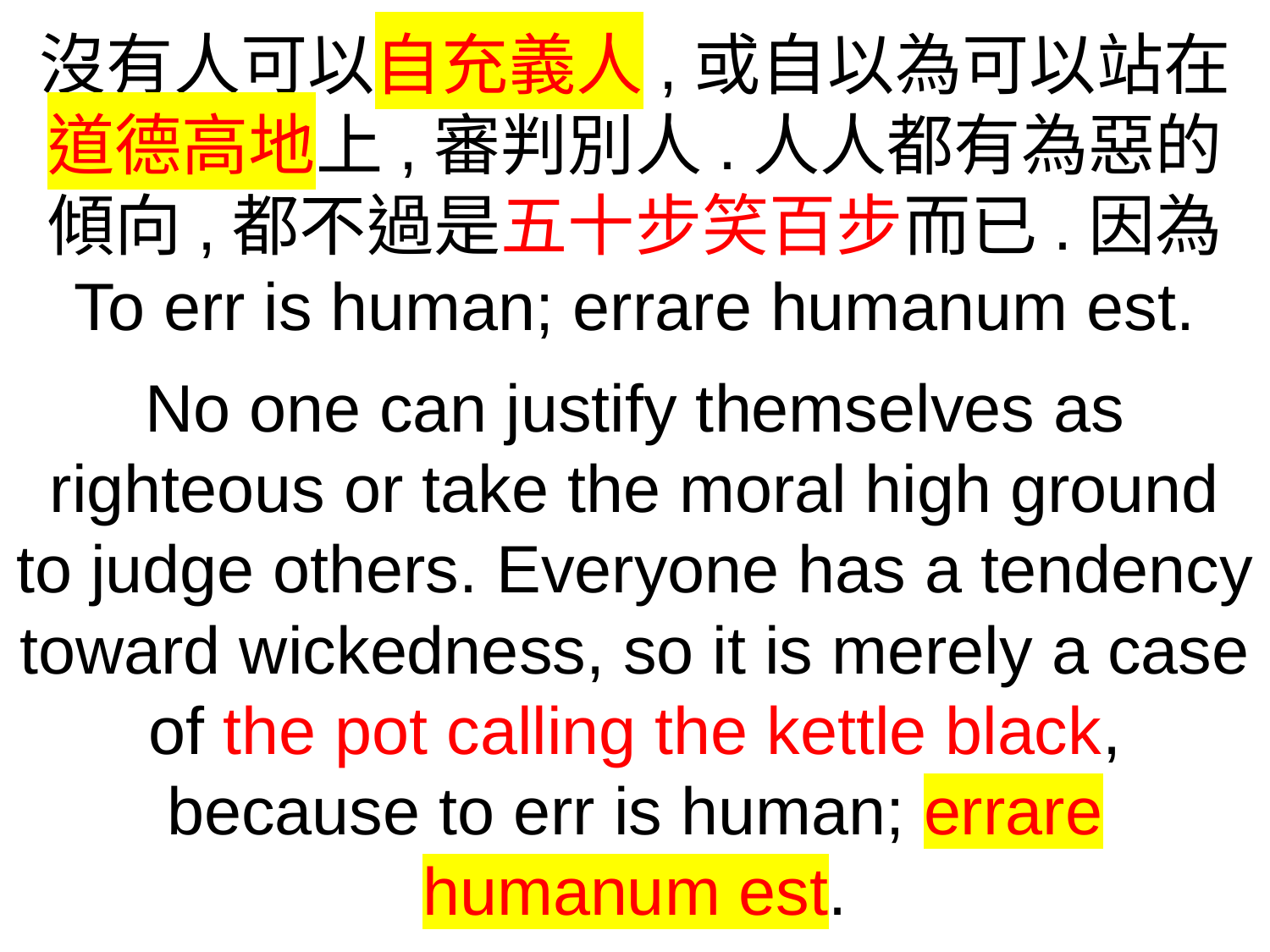

沒有人可以自充義人,或自以為可以站在
道德高地上,審判別人.人人都有為惡的
傾向,都不過是五十步笑百步而已.因為
To err is human; errare humanum est.
No one can justify themselves as righteous or take the moral high ground to judge others. Everyone has a tendency toward wickedness, so it is merely a case of the pot calling the kettle black, because to err is human; errare humanum est.